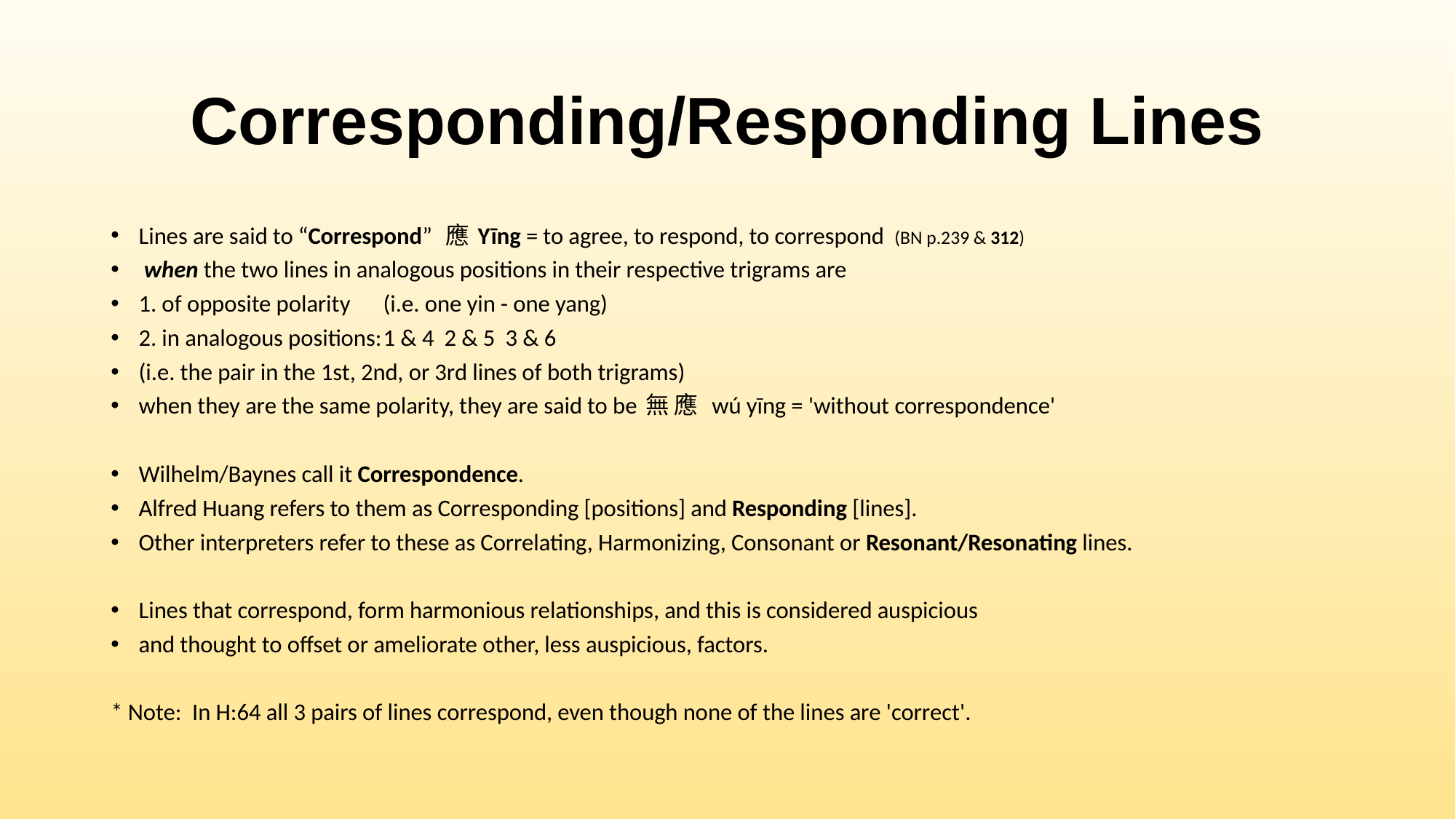

# Corresponding/Responding Lines
Lines are said to “Correspond”  應 Yīng = to agree, to respond, to correspond  (BN p.239 & 312)
 when the two lines in analogous positions in their respective trigrams are
1. of opposite polarity	(i.e. one yin - one yang)
2. in analogous positions:	1 & 4		2 & 5		3 & 6
(i.e. the pair in the 1st, 2nd, or 3rd lines of both trigrams)
when they are the same polarity, they are said to be 無 應  wú yīng = 'without correspondence'

Wilhelm/Baynes call it Correspondence.
Alfred Huang refers to them as Corresponding [positions] and Responding [lines].
Other interpreters refer to these as Correlating, Harmonizing, Consonant or Resonant/Resonating lines.

Lines that correspond, form harmonious relationships, and this is considered auspicious
and thought to offset or ameliorate other, less auspicious, factors.

* Note:  In H:64 all 3 pairs of lines correspond, even though none of the lines are 'correct'.